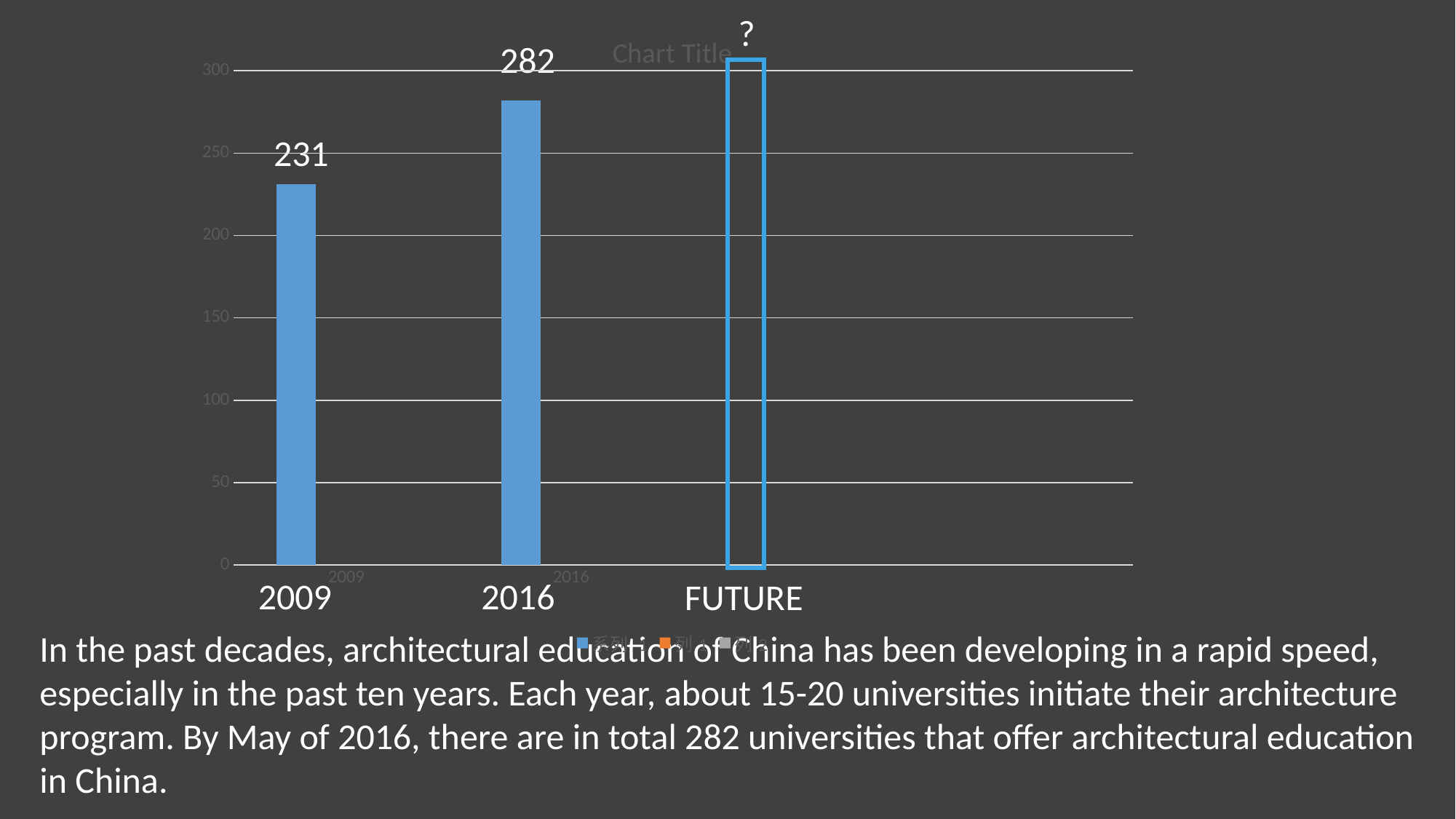

?

### Chart:

| Category | 系列 1 | 列1 | 列2 |
|---|---|---|---|
| 2009 | 231.0 | None | None |
| 2016 | 282.0 | None | None |
|  | None | None | None |
|  | None | None | None |
282

231
2009
2016
FUTURE
In the past decades, architectural education of China has been developing in a rapid speed, especially in the past ten years. Each year, about 15-20 universities initiate their architecture program. By May of 2016, there are in total 282 universities that offer architectural education in China.